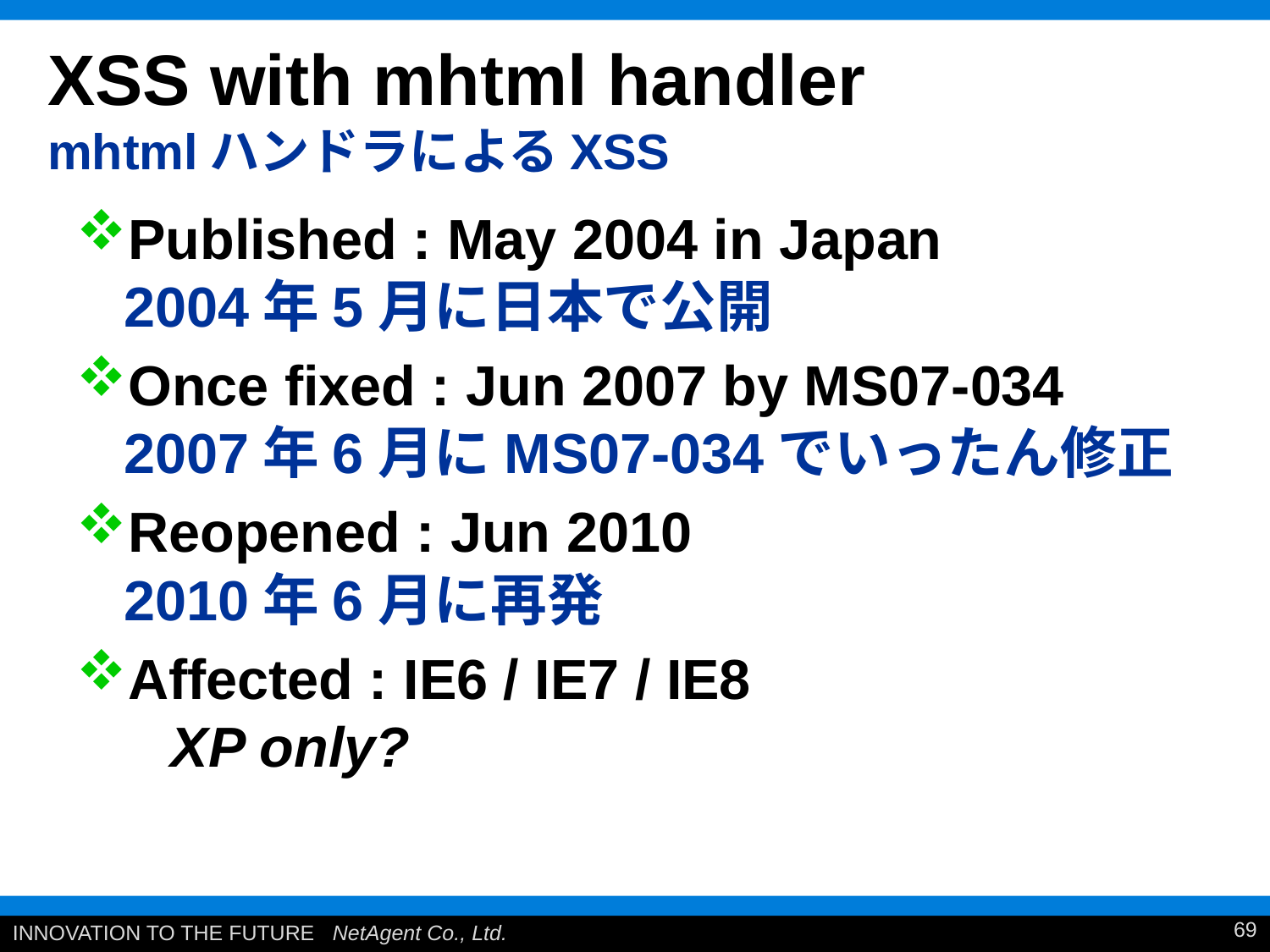

# XSS with mhtml handler mhtmlハンドラによるXSS
Published : May 2004 in Japan
2004年5月に日本で公開
Once fixed : Jun 2007 by MS07-034
2007年6月にMS07-034でいったん修正
Reopened : Jun 2010
2010年6月に再発
Affected : IE6 / IE7 / IE8
   XP only?

69